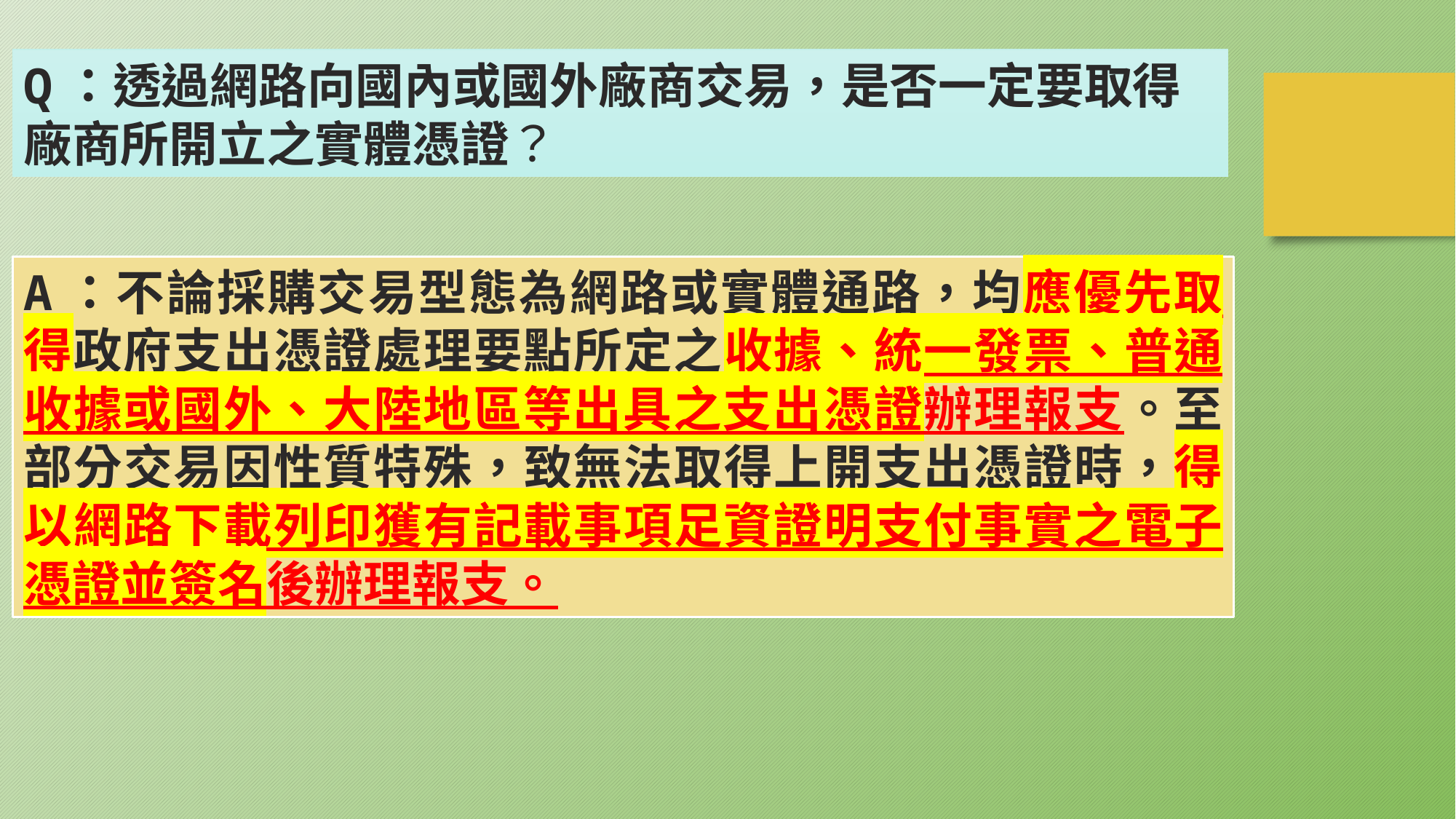

Q：透過網路向國內或國外廠商交易，是否一定要取得廠商所開立之實體憑證？
A：不論採購交易型態為網路或實體通路，均應優先取得政府支出憑證處理要點所定之收據、統一發票、普通收據或國外、大陸地區等出具之支出憑證辦理報支。至部分交易因性質特殊，致無法取得上開支出憑證時，得以網路下載列印獲有記載事項足資證明支付事實之電子憑證並簽名後辦理報支。